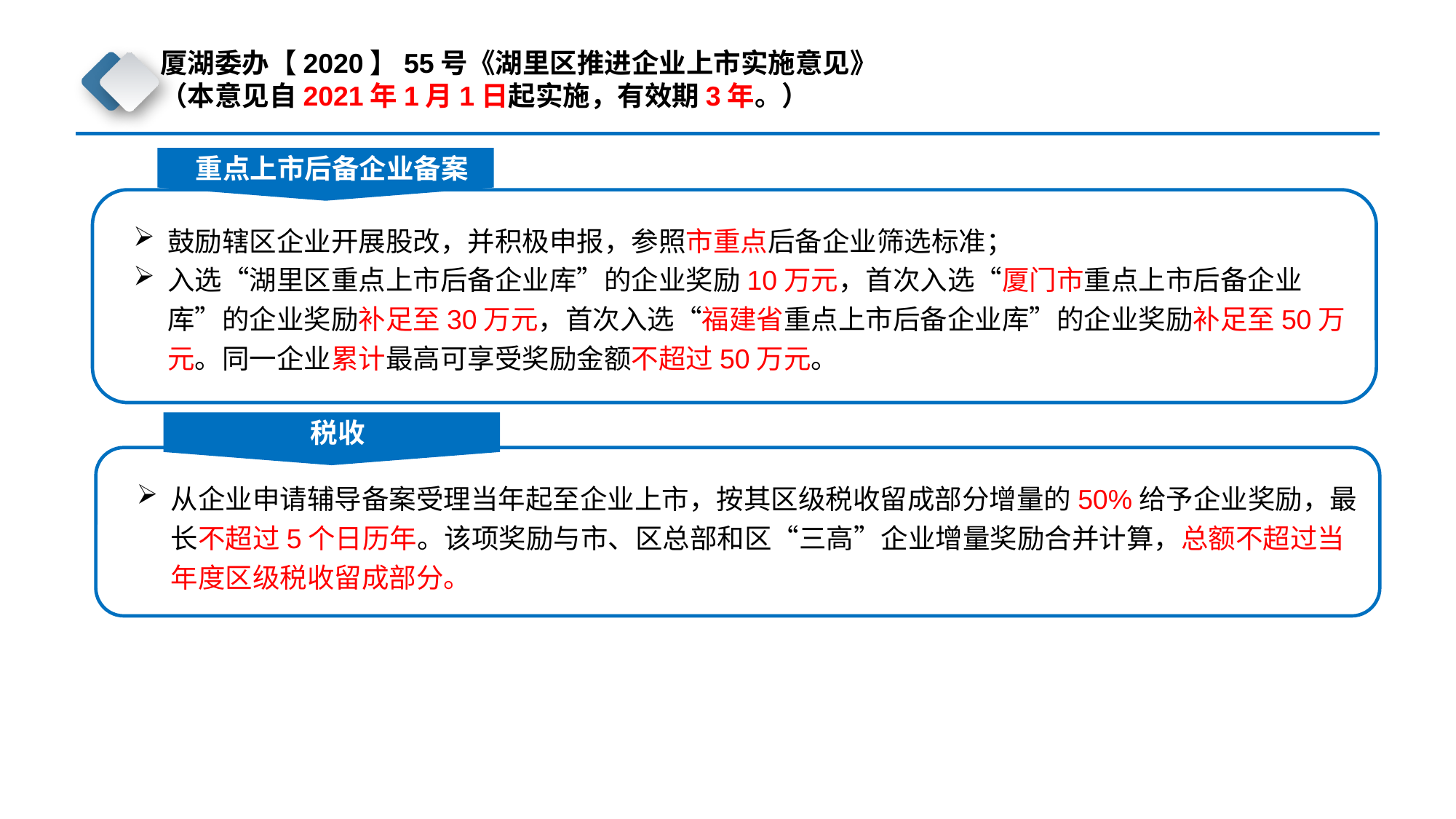

厦湖委办【2020】55号《湖里区推进企业上市实施意见》
（本意见自2021年1月1日起实施，有效期3年。）

重点上市后备企业备案

鼓励辖区企业开展股改，并积极申报，参照市重点后备企业筛选标准；
入选“湖里区重点上市后备企业库”的企业奖励10万元，首次入选“厦门市重点上市后备企业库”的企业奖励补足至30万元，首次入选“福建省重点上市后备企业库”的企业奖励补足至50万元。同一企业累计最高可享受奖励金额不超过50万元。

税收

从企业申请辅导备案受理当年起至企业上市，按其区级税收留成部分增量的50%给予企业奖励，最长不超过5个日历年。该项奖励与市、区总部和区“三高”企业增量奖励合并计算，总额不超过当年度区级税收留成部分。